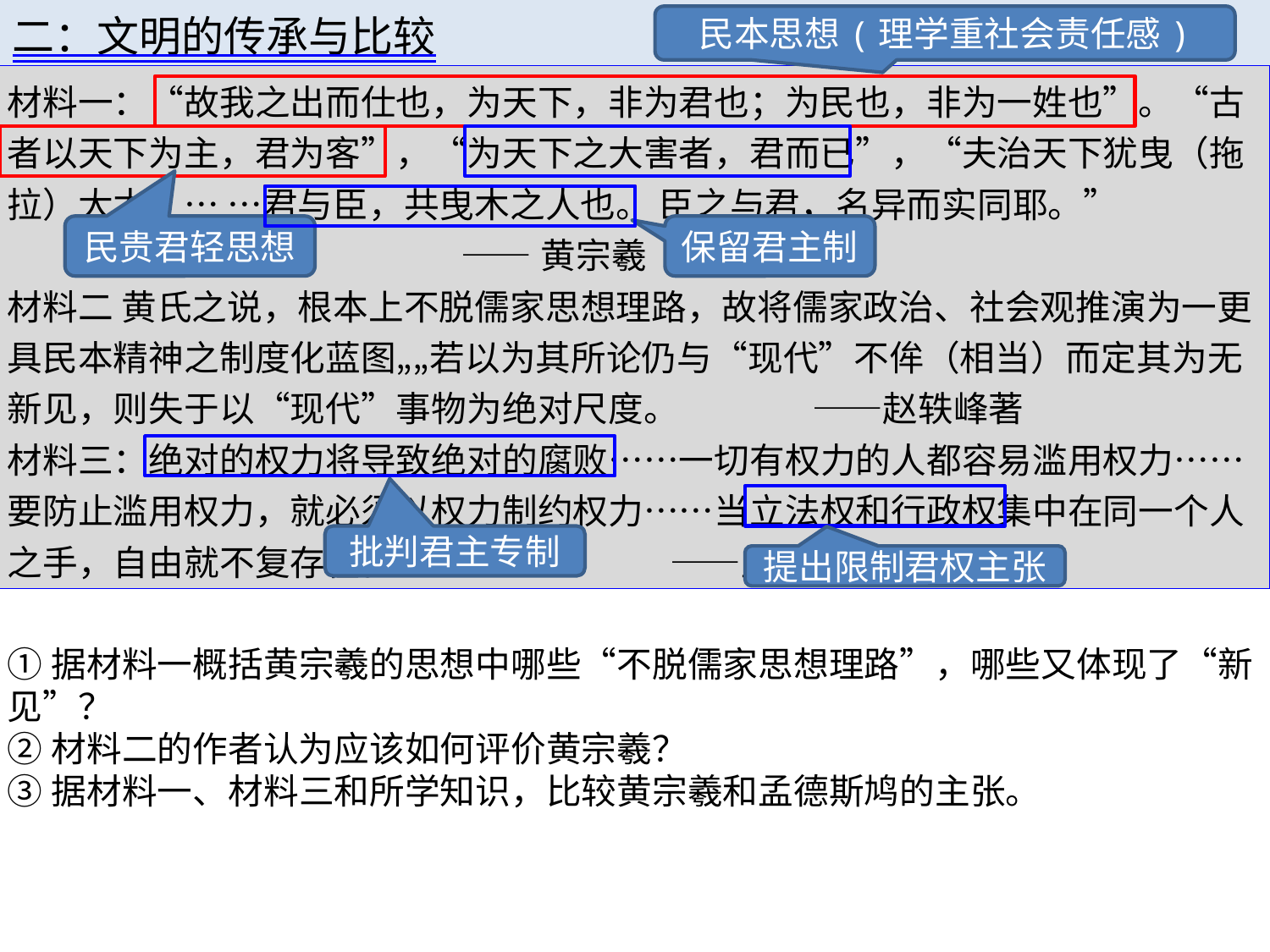

二：文明的传承与比较
民本思想(理学重社会责任感)
材料一：“故我之出而仕也，为天下，非为君也；为民也，非为一姓也”。“古者以天下为主，君为客”，“为天下之大害者，君而已”，“夫治天下犹曳（拖拉）大木，… …君与臣，共曳木之人也。 臣之与君，名异而实同耶。”
                                                          ——黄宗羲
材料二 黄氏之说，根本上不脱儒家思想理路，故将儒家政治、社会观推演为一更具民本精神之制度化蓝图„„若以为其所论仍与“现代”不侔（相当）而定其为无新见，则失于以“现代”事物为绝对尺度。                 ——赵轶峰著
材料三：绝对的权力将导致绝对的腐败……一切有权力的人都容易滥用权力……要防止滥用权力，就必须以权力制约权力……当立法权和行政权集中在同一个人之手，自由就不复存在。                                   ——孟德斯鸠

民贵君轻思想
保留君主制

批判君主专制
提出限制君权主张
①据材料一概括黄宗羲的思想中哪些“不脱儒家思想理路”，哪些又体现了“新见”？
②材料二的作者认为应该如何评价黄宗羲？
③据材料一、材料三和所学知识，比较黄宗羲和孟德斯鸠的主张。